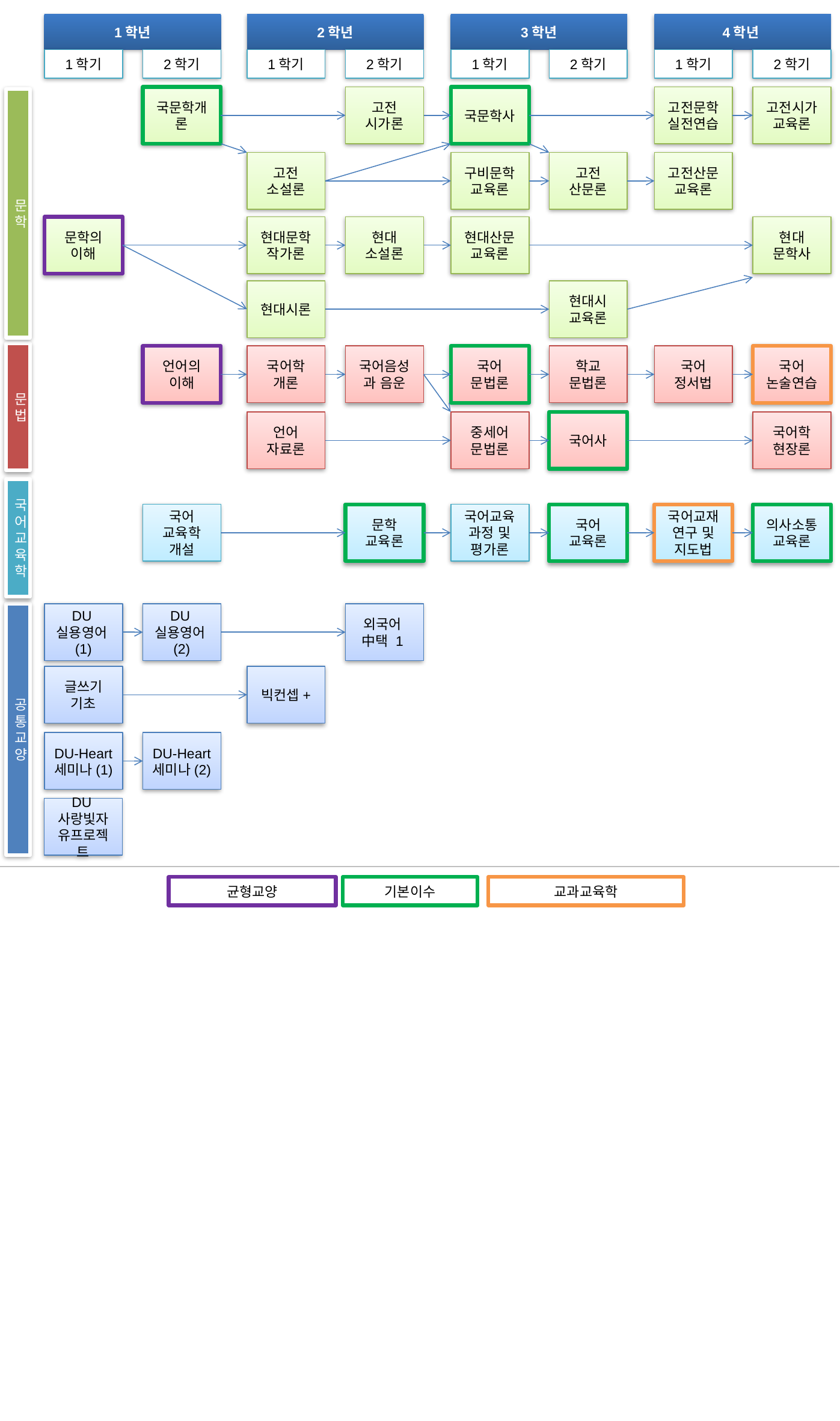

1학년
2학년
3학년
4학년
1학기
2학기
2학기
2학기
1학기
2학기
1학기
1학기
국문학개론
고전
시가론
국문학사
고전문학실전연습
고전시가교육론
문학
고전
소설론
구비문학
교육론
고전
산문론
고전산문
교육론
문학의
이해
현대문학작가론
현대
소설론
현대산문
교육론
현대
문학사
현대시론
현대시
교육론
문법
언어의
이해
국어학
개론
국어음성
과 음운
국어
문법론
학교
문법론
국어
정서법
국어
논술연습
언어
자료론
중세어
문법론
국어사
국어학
현장론
국어교육학
국어
교육학
개설
문학
교육론
국어교육
과정 및
평가론
국어
교육론
국어교재연구 및 지도법
의사소통
교육론
공통교양
DU실용영어(1)
DU실용영어(2)
외국어
中택 1
글쓰기
기초
빅컨셉+
DU-Heart
세미나(1)
DU-Heart
세미나(2)
DU사랑빛자유프로젝트
균형교양
기본이수
교과교육학